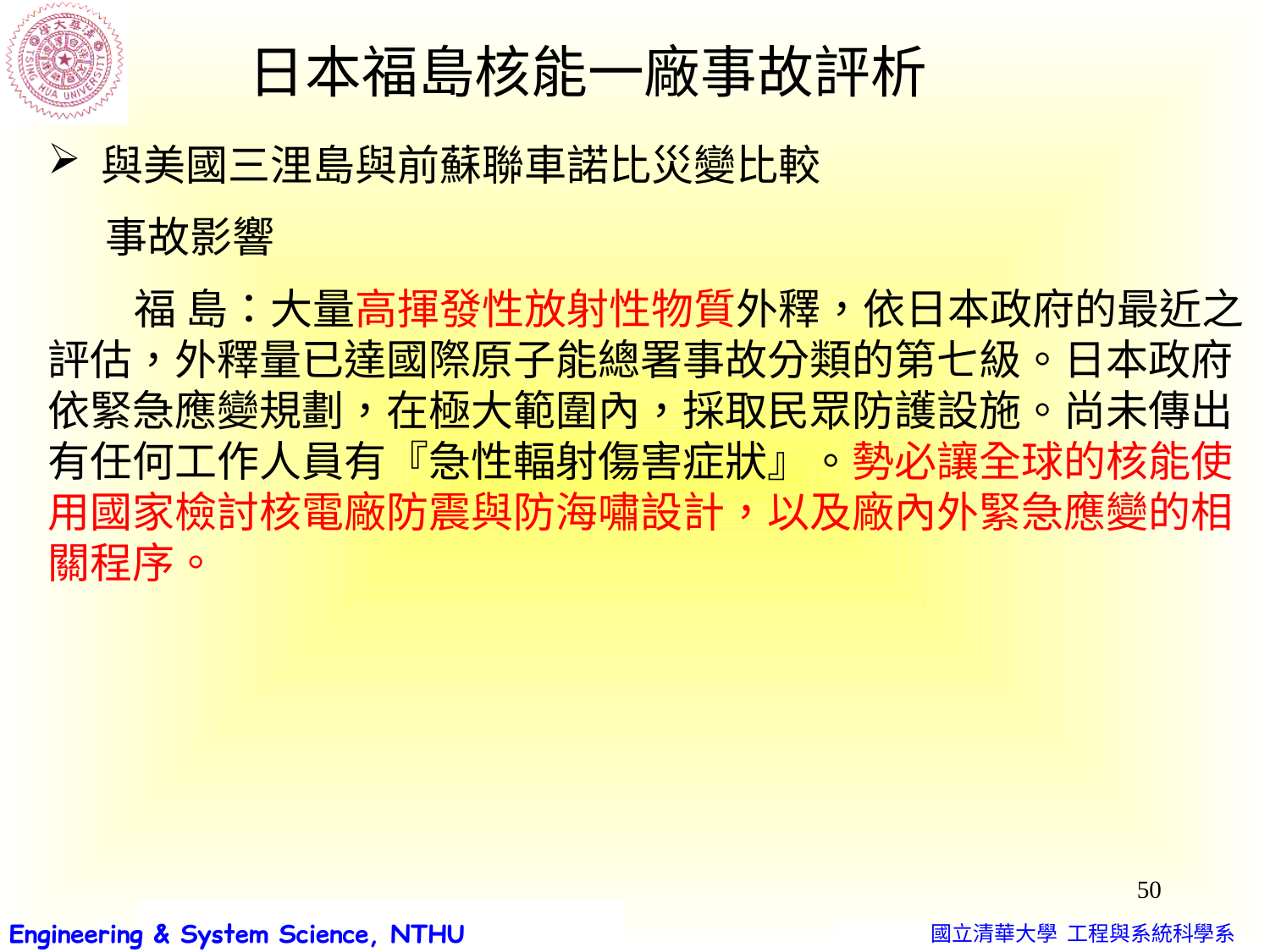

日本福島核能一廠事故評析
 與美國三浬島與前蘇聯車諾比災變比較
     事故影響
        福 島：大量高揮發性放射性物質外釋，依日本政府的最近之評估，外釋量已達國際原子能總署事故分類的第七級。日本政府依緊急應變規劃，在極大範圍內，採取民眾防護設施。尚未傳出有任何工作人員有『急性輻射傷害症狀』。勢必讓全球的核能使用國家檢討核電廠防震與防海嘯設計，以及廠內外緊急應變的相關程序。
50